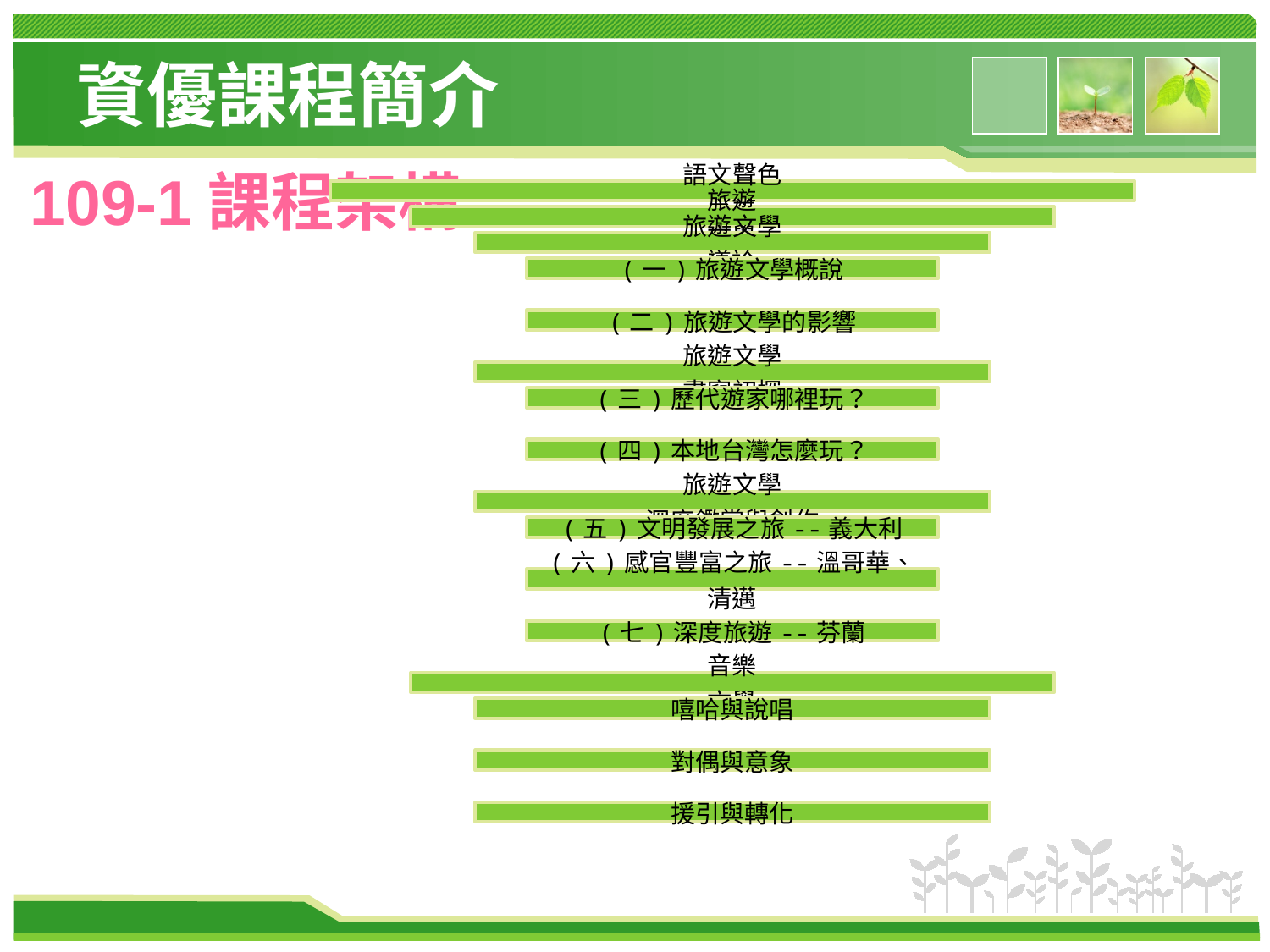

# 資優課程簡介
109-1課程架構
語文聲色
之美
旅遊
文學
音樂
文學
旅遊文學
導論
旅遊文學
書寫初探
旅遊文學
深度鑑賞與創作
嘻哈與說唱
對偶與意象
援引與轉化
(三)歷代遊家哪裡玩？
(四)本地台灣怎麼玩？
(一)旅遊文學概說
(二)旅遊文學的影響
(五)文明發展之旅--義大利
(六)感官豐富之旅--溫哥華、清邁
(七)深度旅遊--芬蘭